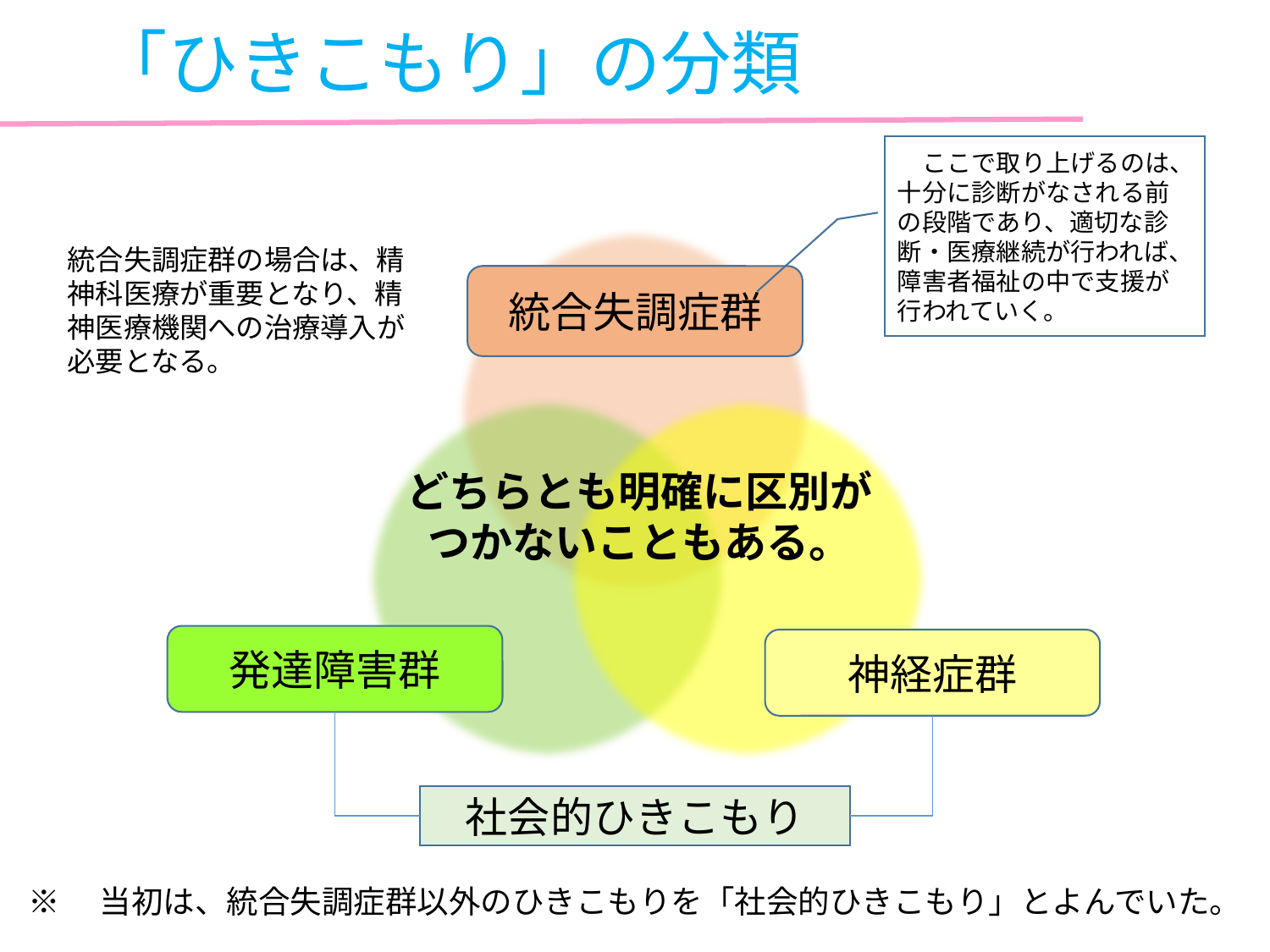

「ひきこもり」の分類
　ここで取り上げるのは、十分に診断がなされる前の段階であり、適切な診断・医療継続が行われば、障害者福祉の中で支援が行われていく。

統合失調症群の場合は、精神科医療が重要となり、精神医療機関への治療導入が必要となる。
統合失調症群

どちらとも明確に区別が
つかないこともある。
発達障害群
神経症群
社会的ひきこもり
※　当初は、統合失調症群以外のひきこもりを「社会的ひきこもり」とよんでいた。